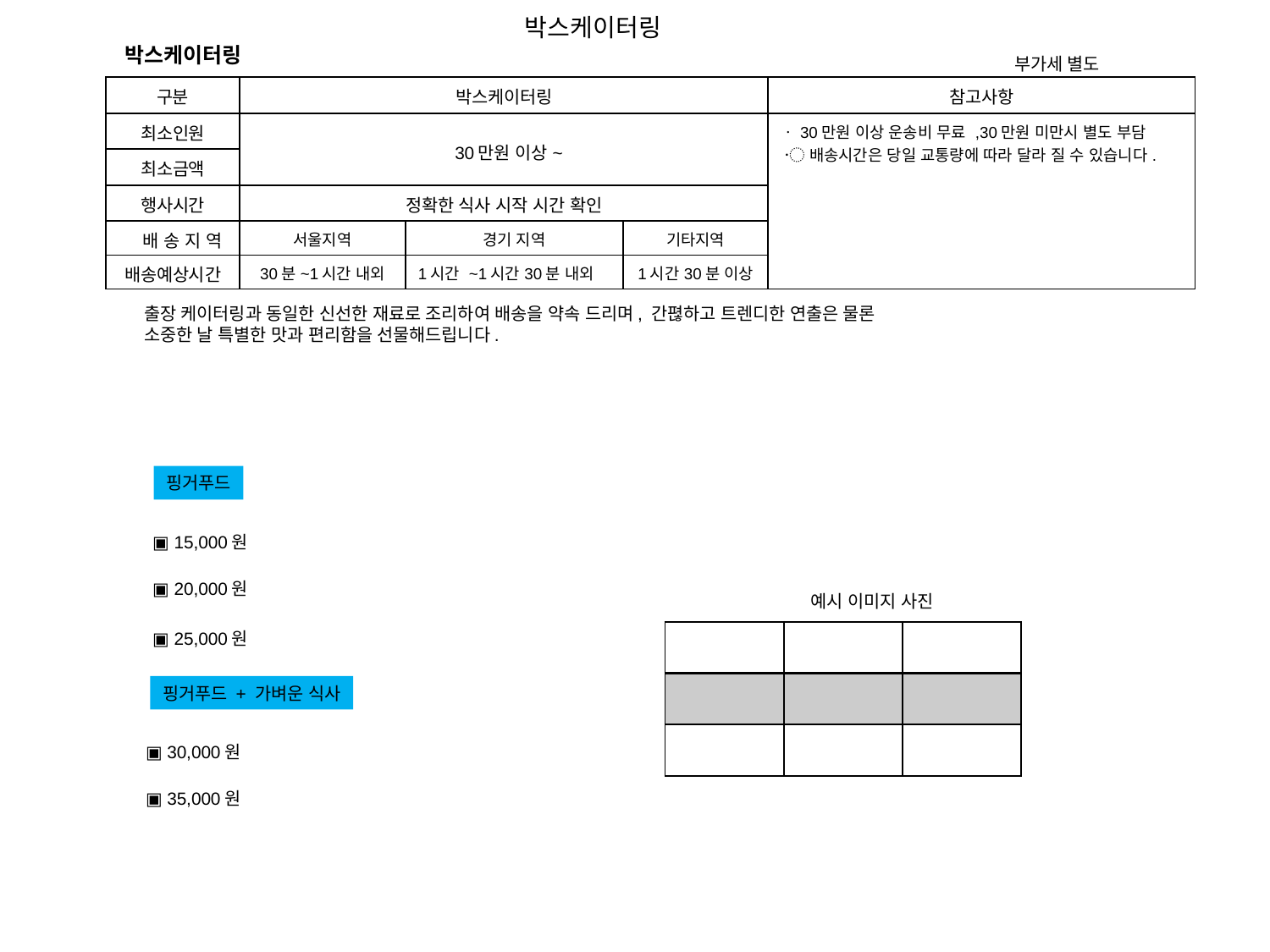

박스케이터링
박스케이터링
부가세 별도
| 구분 | 박스케이터링 |  |  | 참고사항 |
| --- | --- | --- | --- | --- |
| 최소인원 | 30만원 이상~ |  |  | ㆍ30만원 이상 운송비 무료 ,30만원 미만시 별도 부담 〮 배송시간은 당일 교통량에 따라 달라 질 수 있습니다. |
| 최소금액 |  |  |  |  |
| 행사시간 | 정확한 식사 시작 시간 확인 |  |  |  |
| 배 송 지 역 | 서울지역 | 경기 지역 | 기타지역 |  |
| 배송예상시간 | 30분~1시간 내외 | 1시간 ~1시간30분 내외 | 1시간30분 이상 |  |
출장 케이터링과 동일한 신선한 재료로 조리하여 배송을 약속 드리며, 간펺하고 트렌디한 연출은 물론
소중한 날 특별한 맛과 편리함을 선물해드립니다.
핑거푸드
▣ 15,000원
▣ 20,000원
예시 이미지 사진
▣ 25,000원
|  |  |  |
| --- | --- | --- |
|  |  |  |
|  |  |  |
핑거푸드 + 가벼운 식사
▣ 30,000원
▣ 35,000원